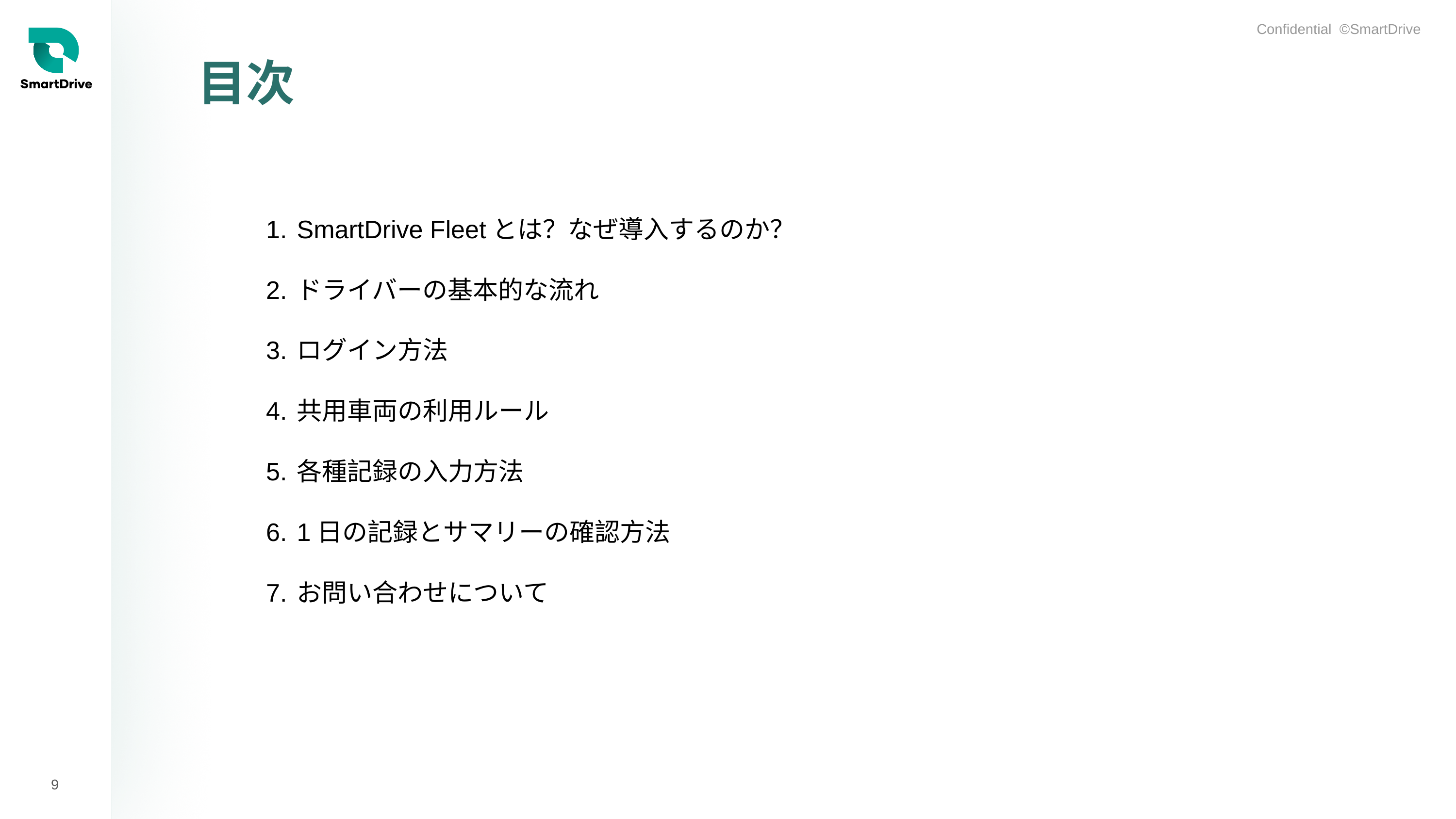

| 初期設定で スタート | おすすめ設定で クイックスタート |
| --- | --- |
| ◯ | ◯ |
# 目次
SmartDrive Fleetとは？なぜ導入するのか？
ドライバーの基本的な流れ
ログイン方法
共用車両の利用ルール
各種記録の入力方法
1日の記録とサマリーの確認方法
お問い合わせについて
9